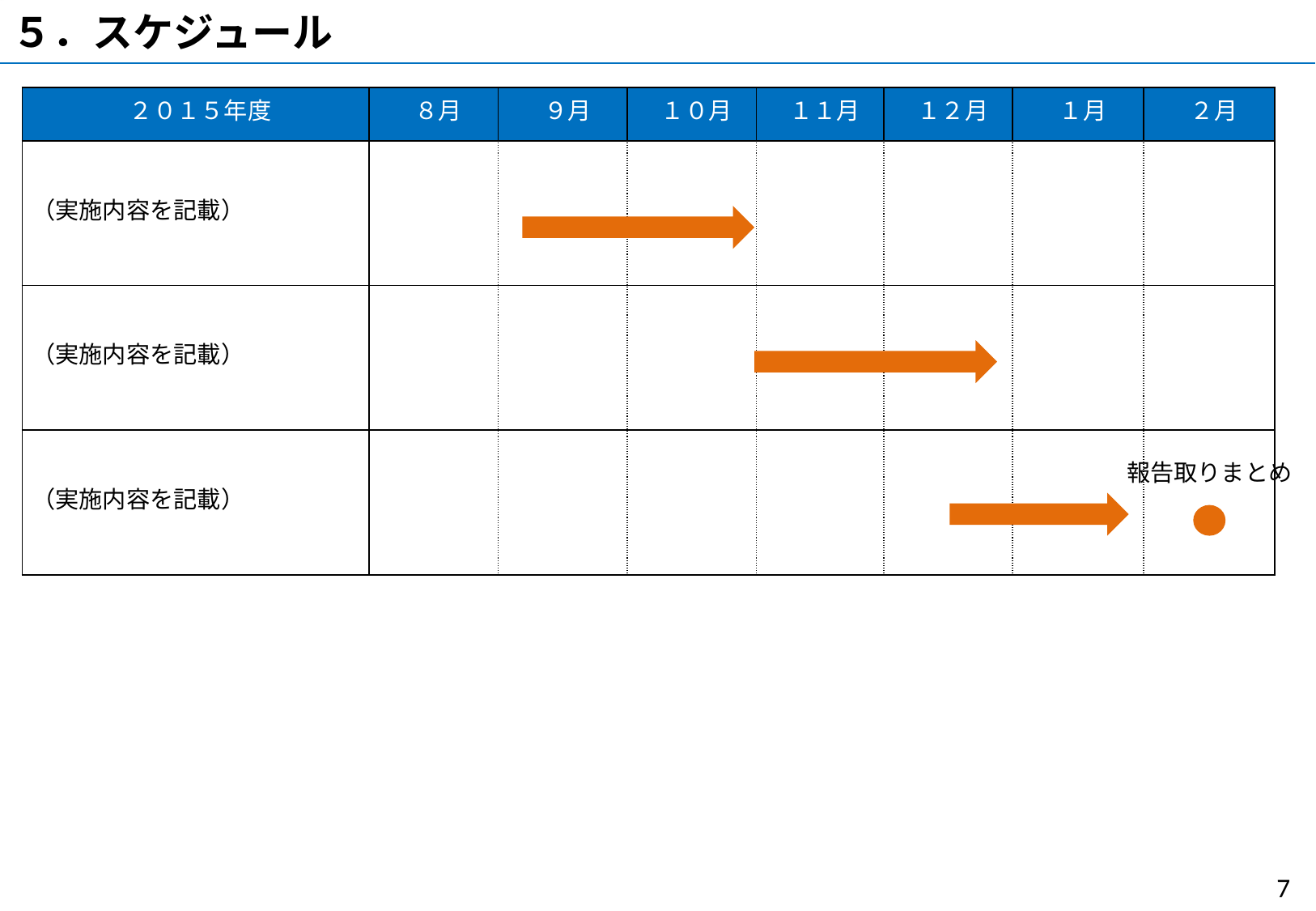

５．スケジュール
| ２０１５年度 | ８月 | ９月 | １０月 | １１月 | １２月 | １月 | ２月 |
| --- | --- | --- | --- | --- | --- | --- | --- |
| （実施内容を記載） |  |  |  |  |  |  |  |
| （実施内容を記載） |  |  |  |  |  |  |  |
| （実施内容を記載） |  |  |  |  |  |  |  |

報告取りまとめ

7